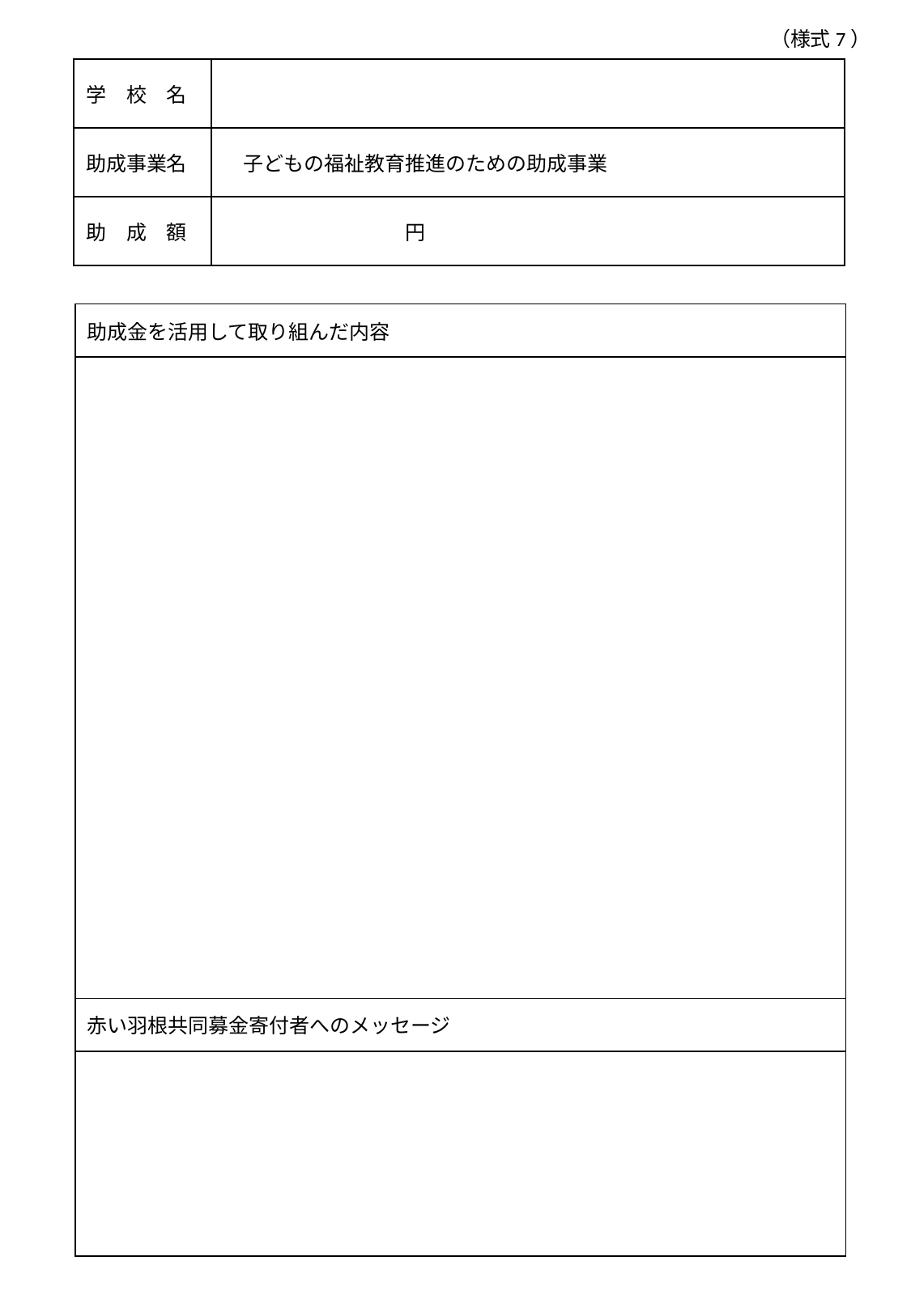

（様式7）
| 学　校　名 |  |
| --- | --- |
| 助成事業名 | 子どもの福祉教育推進のための助成事業 |
| 助　成　額 | 円 |
| 助成金を活用して取り組んだ内容 |
| --- |
|  |
| 赤い羽根共同募金寄付者へのメッセージ |
|  |